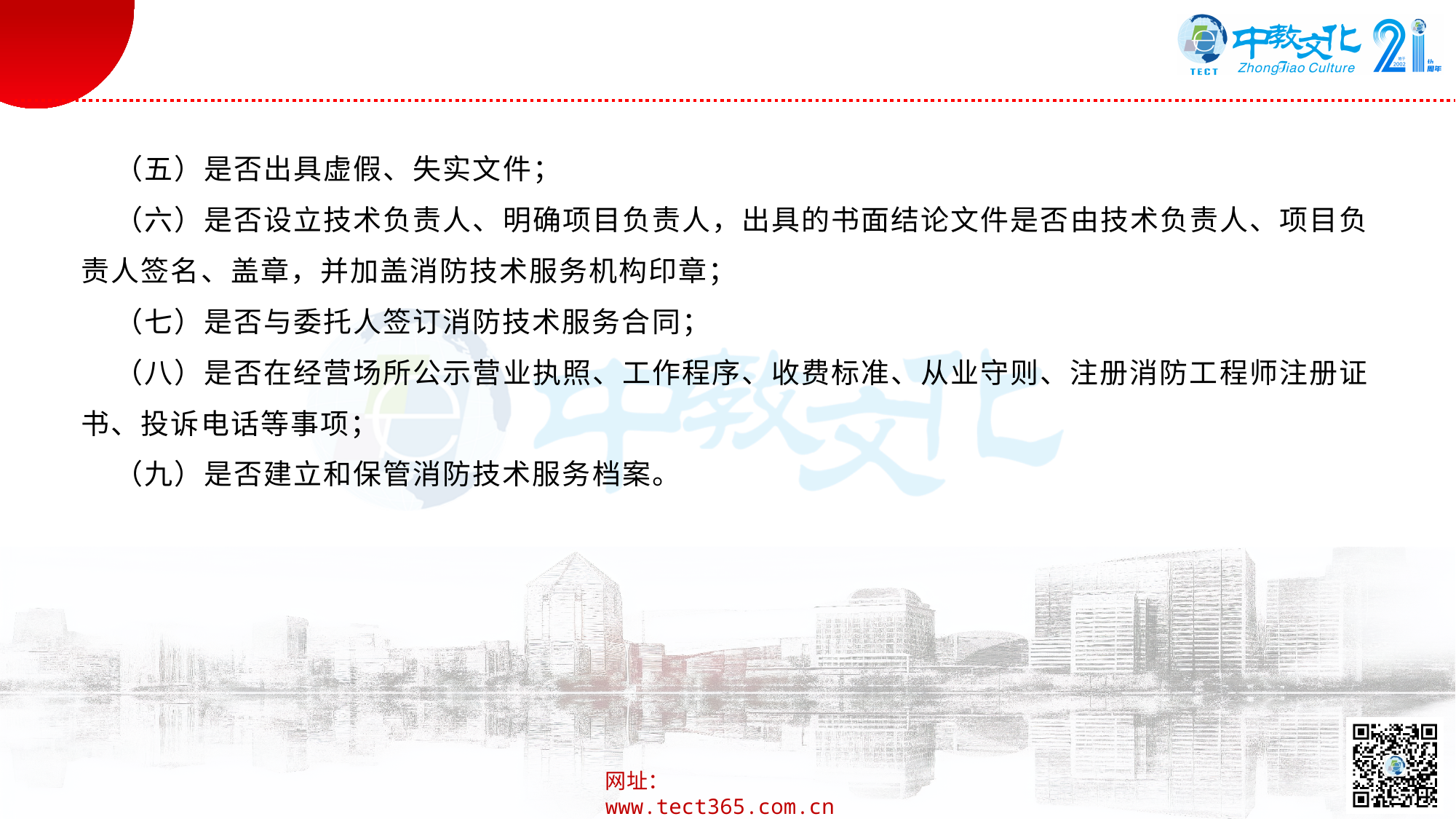

（五）是否出具虚假、失实文件；
（六）是否设立技术负责人、明确项目负责人，出具的书面结论文件是否由技术负责人、项目负责人签名、盖章，并加盖消防技术服务机构印章；
（七）是否与委托人签订消防技术服务合同；
（八）是否在经营场所公示营业执照、工作程序、收费标准、从业守则、注册消防工程师注册证书、投诉电话等事项；
（九）是否建立和保管消防技术服务档案。